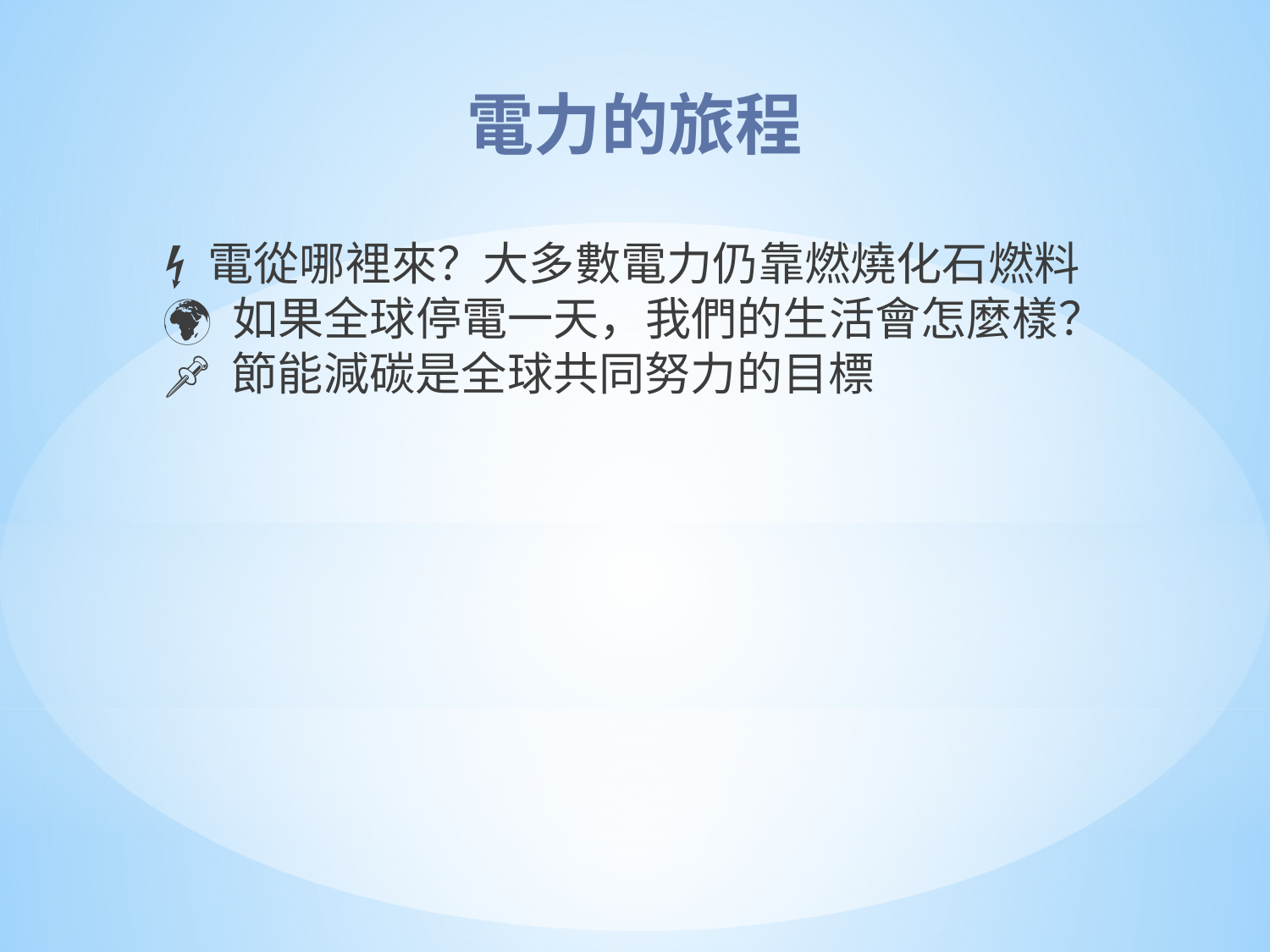

電力的旅程

⚡ 電從哪裡來？大多數電力仍靠燃燒化石燃料
🌍 如果全球停電一天，我們的生活會怎麼樣？
📌 節能減碳是全球共同努力的目標
#